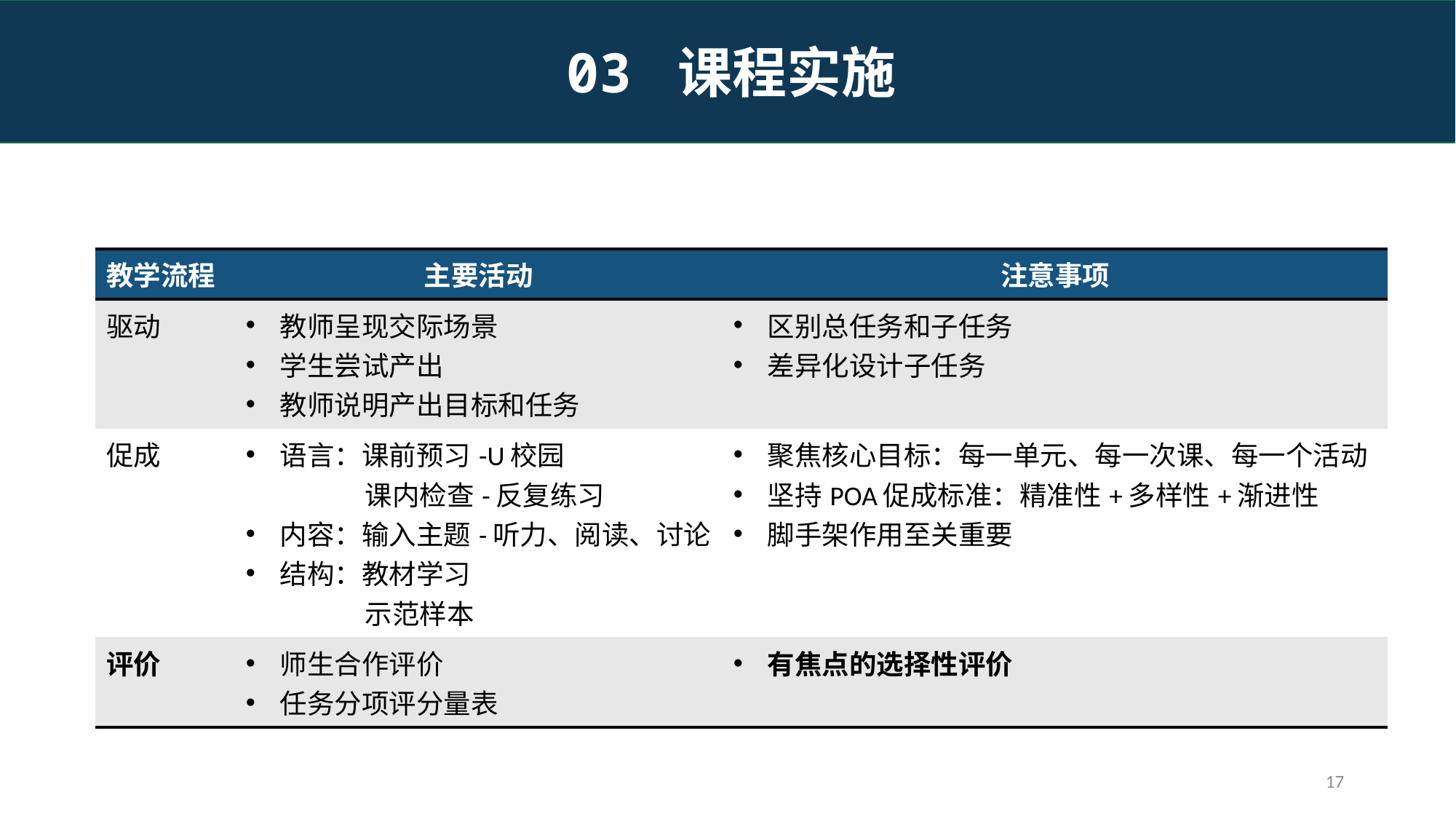

03 课程实施
| 教学流程 | 主要活动 | 注意事项 |
| --- | --- | --- |
| 驱动 | 教师呈现交际场景 学生尝试产出 教师说明产出目标和任务 | 区别总任务和子任务 差异化设计子任务 |
| 促成 | 语言：课前预习-U校园 课内检查-反复练习 内容：输入主题-听力、阅读、讨论 结构：教材学习 示范样本 | 聚焦核心目标：每一单元、每一次课、每一个活动 坚持POA促成标准：精准性+多样性+渐进性 脚手架作用至关重要 |
| 评价 | 师生合作评价 任务分项评分量表 | 有焦点的选择性评价 |
17